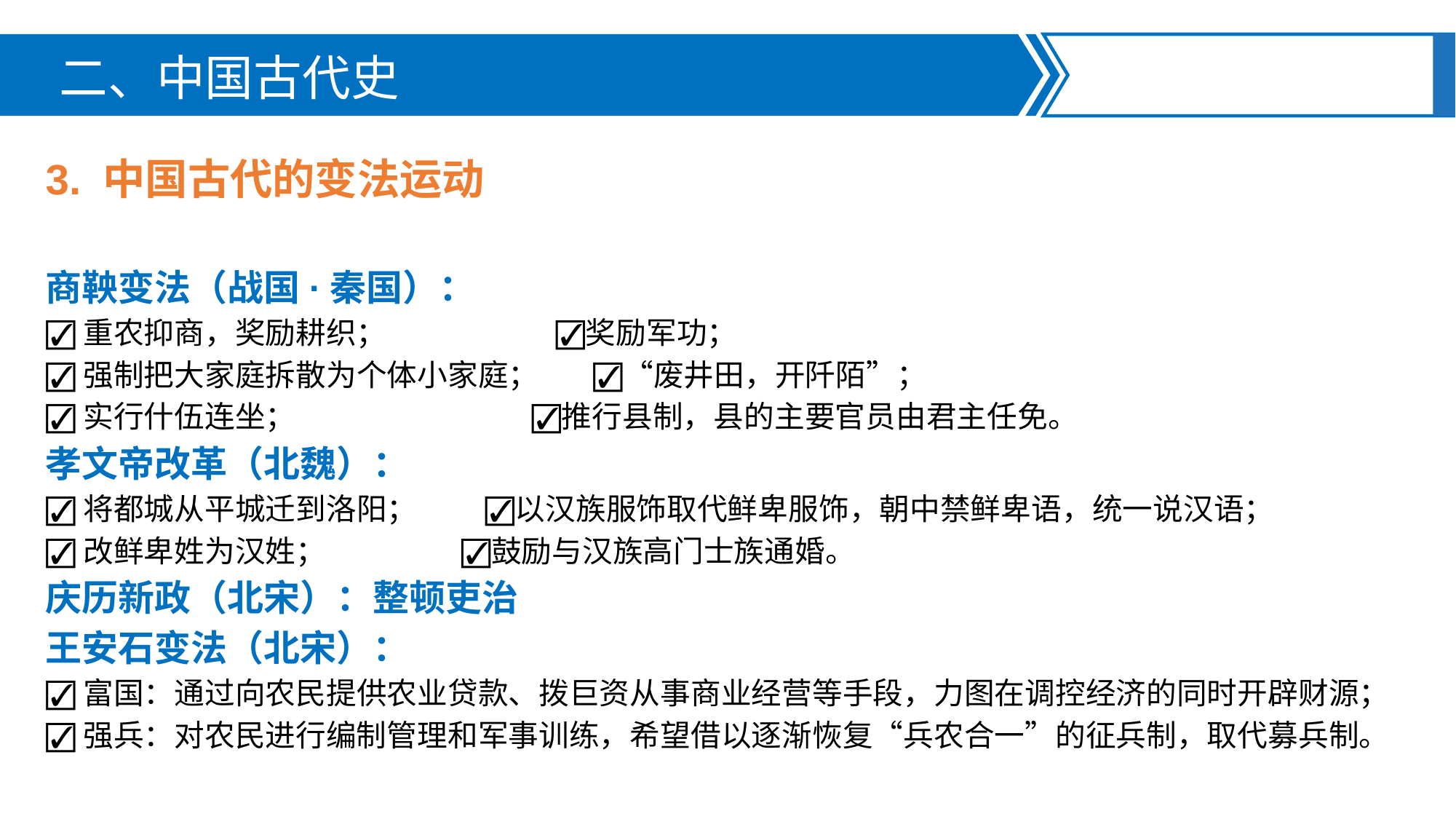

二、中国古代史
3. 中国古代的变法运动
商鞅变法（战国·秦国）：
☑重农抑商，奖励耕织；                         ☑奖励军功；
☑强制把大家庭拆散为个体小家庭；        ☑“废井田，开阡陌”；
☑实行什伍连坐；                                   ☑推行县制，县的主要官员由君主任免。
孝文帝改革（北魏）：
☑将都城从平城迁到洛阳；          ☑以汉族服饰取代鲜卑服饰，朝中禁鲜卑语，统一说汉语；
☑改鲜卑姓为汉姓；                    ☑鼓励与汉族高门士族通婚。
庆历新政（北宋）：整顿吏治
王安石变法（北宋）：
☑富国：通过向农民提供农业贷款、拨巨资从事商业经营等手段，力图在调控经济的同时开辟财源；
☑强兵：对农民进行编制管理和军事训练，希望借以逐渐恢复“兵农合一”的征兵制，取代募兵制。